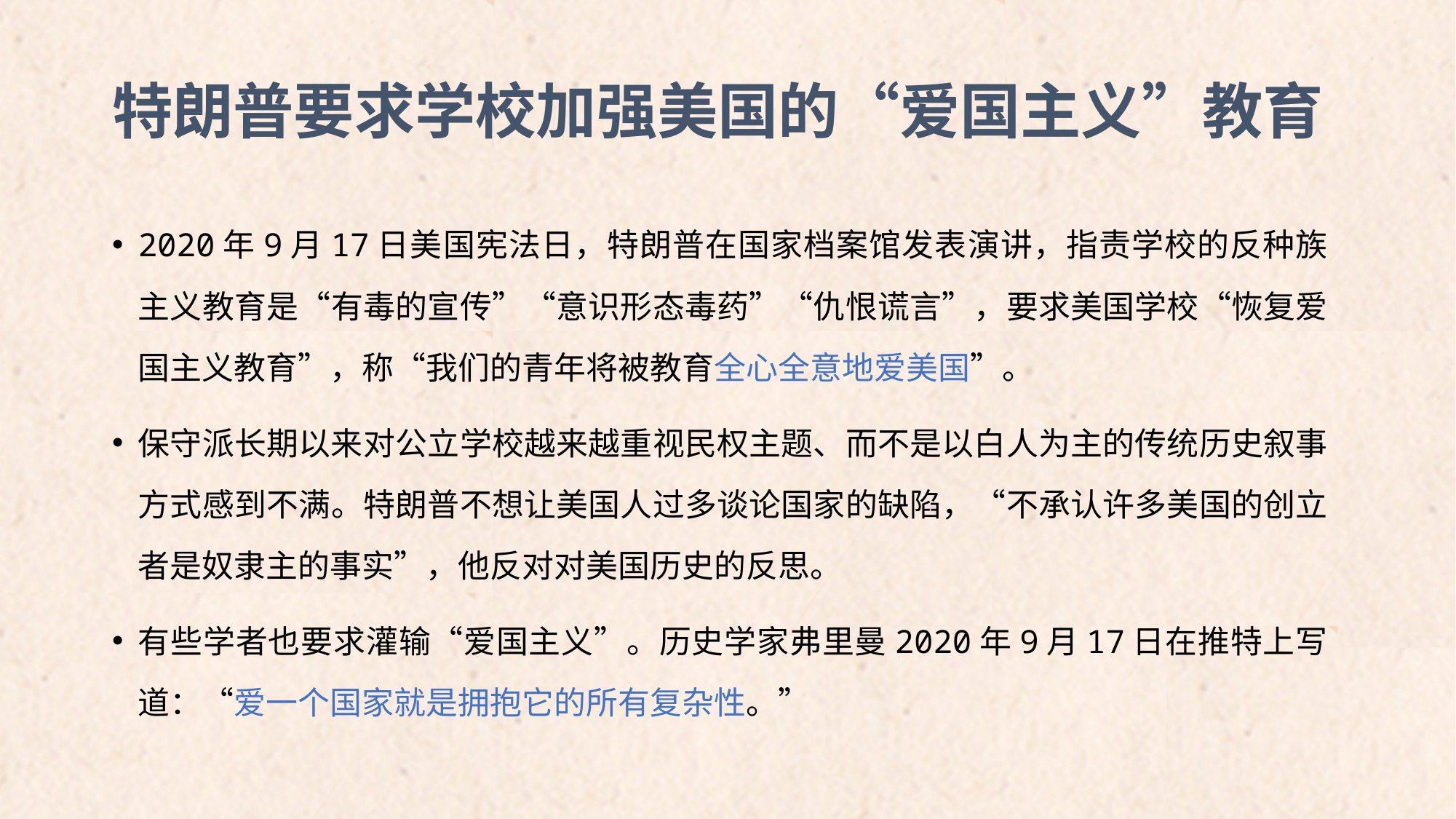

# 特朗普要求学校加强美国的“爱国主义”教育
2020年9月17日美国宪法日，特朗普在国家档案馆发表演讲，指责学校的反种族主义教育是“有毒的宣传”“意识形态毒药”“仇恨谎言”，要求美国学校“恢复爱国主义教育”，称“我们的青年将被教育全心全意地爱美国”。
保守派长期以来对公立学校越来越重视民权主题、而不是以白人为主的传统历史叙事方式感到不满。特朗普不想让美国人过多谈论国家的缺陷，“不承认许多美国的创立者是奴隶主的事实”，他反对对美国历史的反思。
有些学者也要求灌输“爱国主义”。历史学家弗里曼2020年9月17日在推特上写道：“爱一个国家就是拥抱它的所有复杂性。”